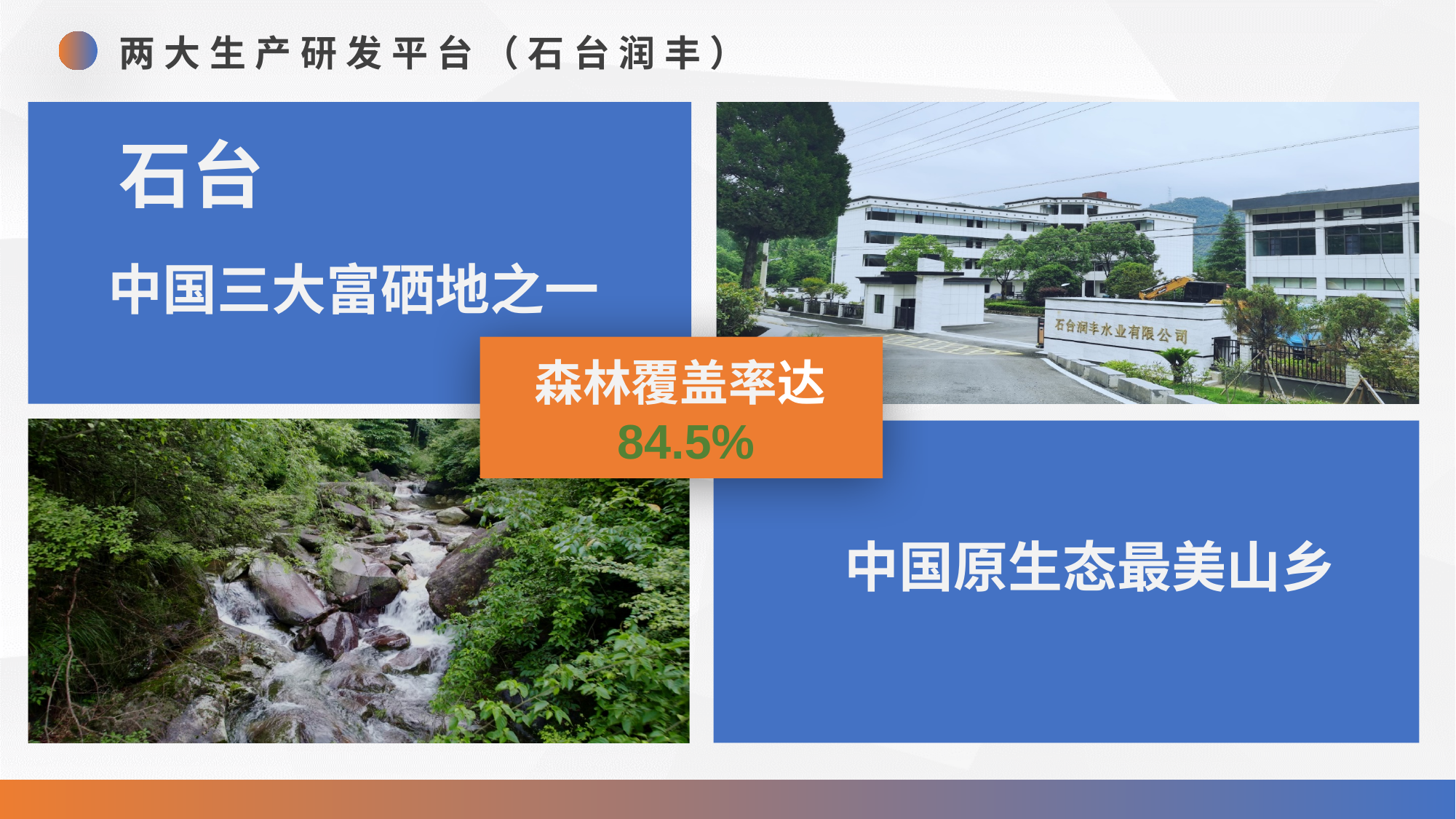

两大生产研发平台（石台润丰）

石台

中国三大富硒地之一

森林覆盖率达84.5%

中国原生态最美山乡